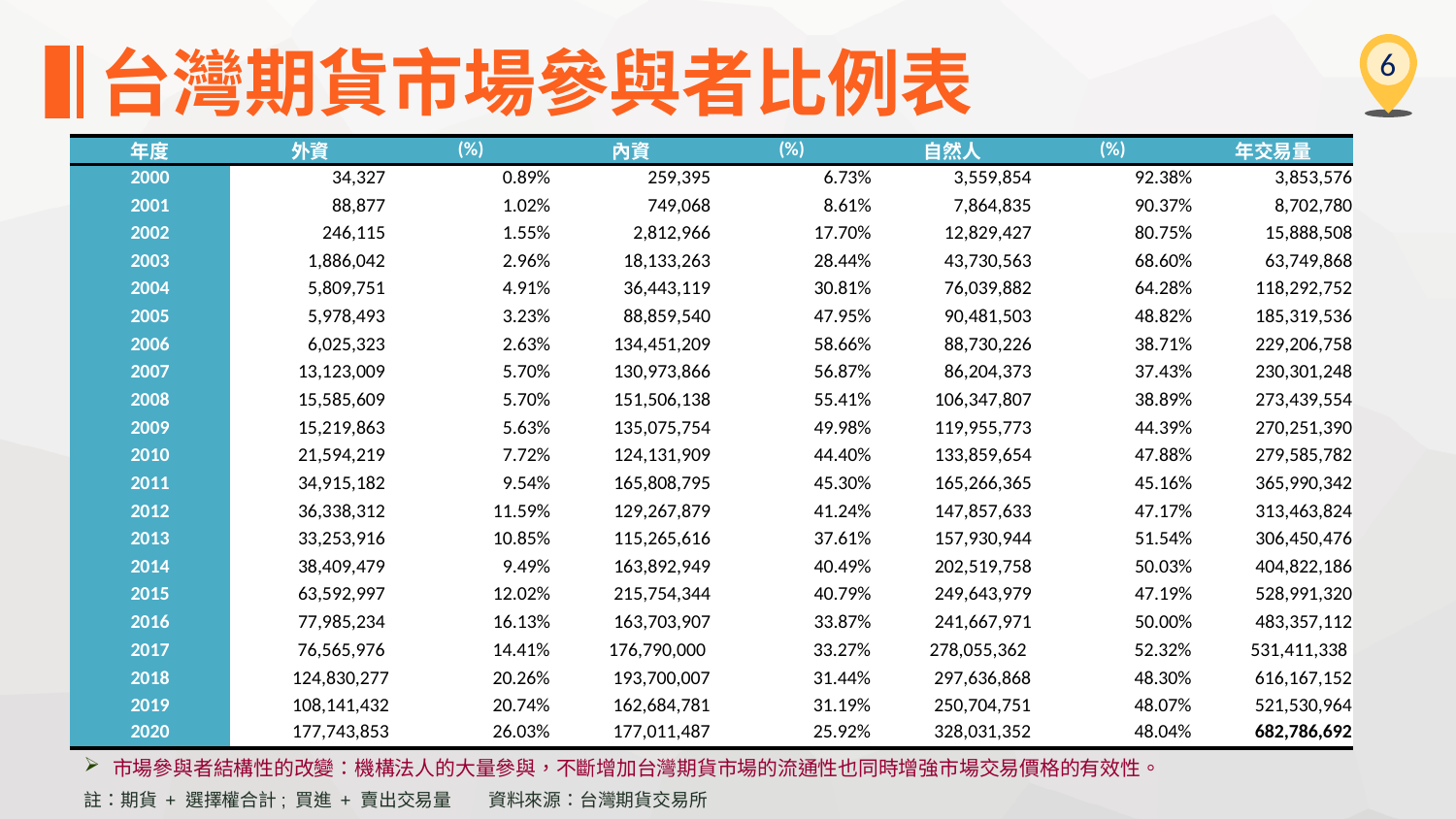

台灣期貨市場參與者比例表
6

| 年度 | 外資 | (%) | 內資 | (%) | 自然人 | (%) | 年交易量 |
| --- | --- | --- | --- | --- | --- | --- | --- |
| 2000 | 34,327 | 0.89% | 259,395 | 6.73% | 3,559,854 | 92.38% | 3,853,576 |
| 2001 | 88,877 | 1.02% | 749,068 | 8.61% | 7,864,835 | 90.37% | 8,702,780 |
| 2002 | 246,115 | 1.55% | 2,812,966 | 17.70% | 12,829,427 | 80.75% | 15,888,508 |
| 2003 | 1,886,042 | 2.96% | 18,133,263 | 28.44% | 43,730,563 | 68.60% | 63,749,868 |
| 2004 | 5,809,751 | 4.91% | 36,443,119 | 30.81% | 76,039,882 | 64.28% | 118,292,752 |
| 2005 | 5,978,493 | 3.23% | 88,859,540 | 47.95% | 90,481,503 | 48.82% | 185,319,536 |
| 2006 | 6,025,323 | 2.63% | 134,451,209 | 58.66% | 88,730,226 | 38.71% | 229,206,758 |
| 2007 | 13,123,009 | 5.70% | 130,973,866 | 56.87% | 86,204,373 | 37.43% | 230,301,248 |
| 2008 | 15,585,609 | 5.70% | 151,506,138 | 55.41% | 106,347,807 | 38.89% | 273,439,554 |
| 2009 | 15,219,863 | 5.63% | 135,075,754 | 49.98% | 119,955,773 | 44.39% | 270,251,390 |
| 2010 | 21,594,219 | 7.72% | 124,131,909 | 44.40% | 133,859,654 | 47.88% | 279,585,782 |
| 2011 | 34,915,182 | 9.54% | 165,808,795 | 45.30% | 165,266,365 | 45.16% | 365,990,342 |
| 2012 | 36,338,312 | 11.59% | 129,267,879 | 41.24% | 147,857,633 | 47.17% | 313,463,824 |
| 2013 | 33,253,916 | 10.85% | 115,265,616 | 37.61% | 157,930,944 | 51.54% | 306,450,476 |
| 2014 | 38,409,479 | 9.49% | 163,892,949 | 40.49% | 202,519,758 | 50.03% | 404,822,186 |
| 2015 | 63,592,997 | 12.02% | 215,754,344 | 40.79% | 249,643,979 | 47.19% | 528,991,320 |
| 2016 | 77,985,234 | 16.13% | 163,703,907 | 33.87% | 241,667,971 | 50.00% | 483,357,112 |
| 2017 | 76,565,976 | 14.41% | 176,790,000 | 33.27% | 278,055,362 | 52.32% | 531,411,338 |
| 2018 | 124,830,277 | 20.26% | 193,700,007 | 31.44% | 297,636,868 | 48.30% | 616,167,152 |
| 2019 | 108,141,432 | 20.74% | 162,684,781 | 31.19% | 250,704,751 | 48.07% | 521,530,964 |
| 2020 | 177,743,853 | 26.03% | 177,011,487 | 25.92% | 328,031,352 | 48.04% | 682,786,692 |
市場參與者結構性的改變：機構法人的大量參與，不斷增加台灣期貨市場的流通性也同時增強市場交易價格的有效性。
註：期貨 + 選擇權合計; 買進 + 賣出交易量         資料來源：台灣期貨交易所